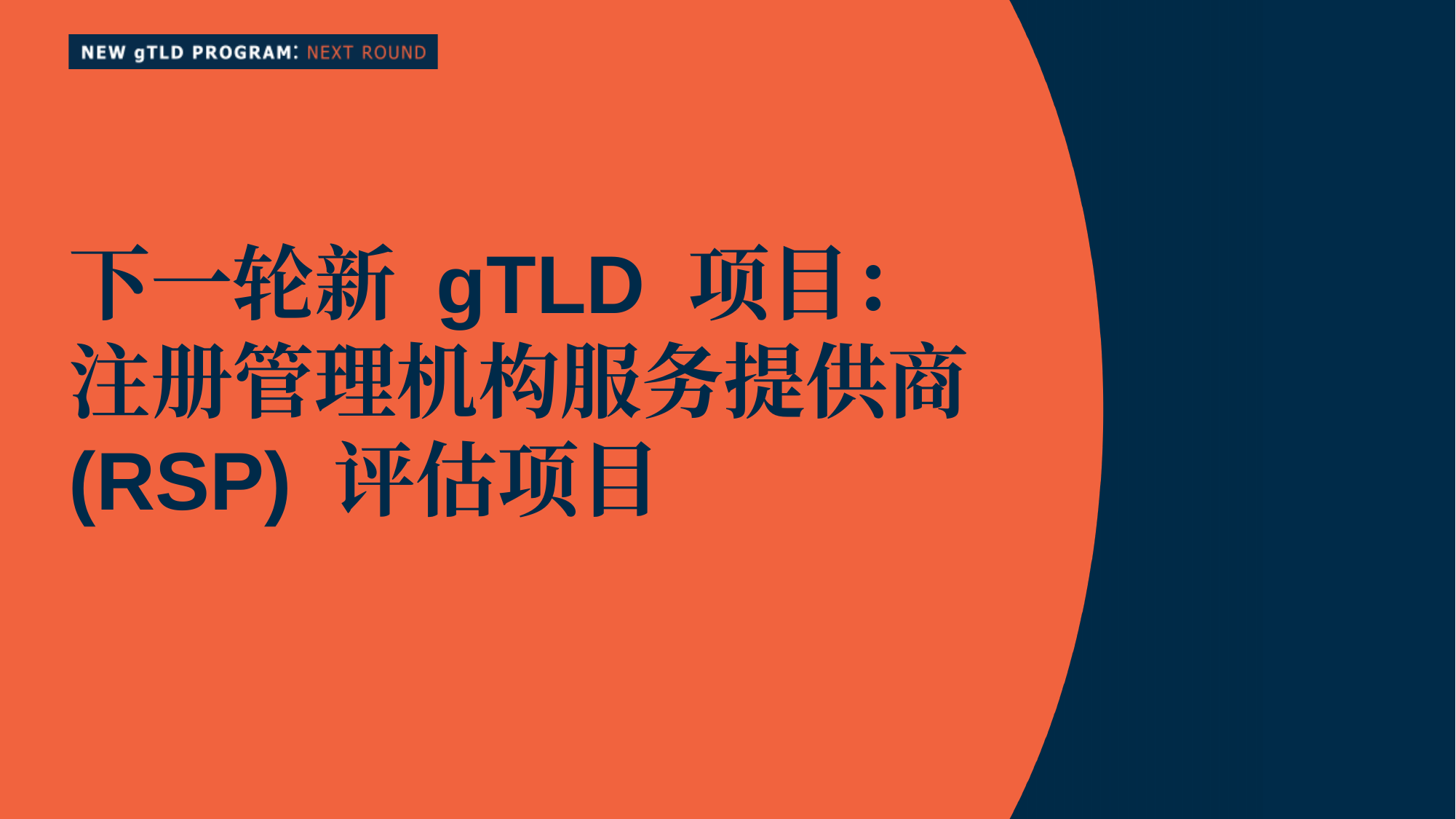

# 下一轮新 gTLD 项目： 注册管理机构服务提供商 (RSP) 评估项目